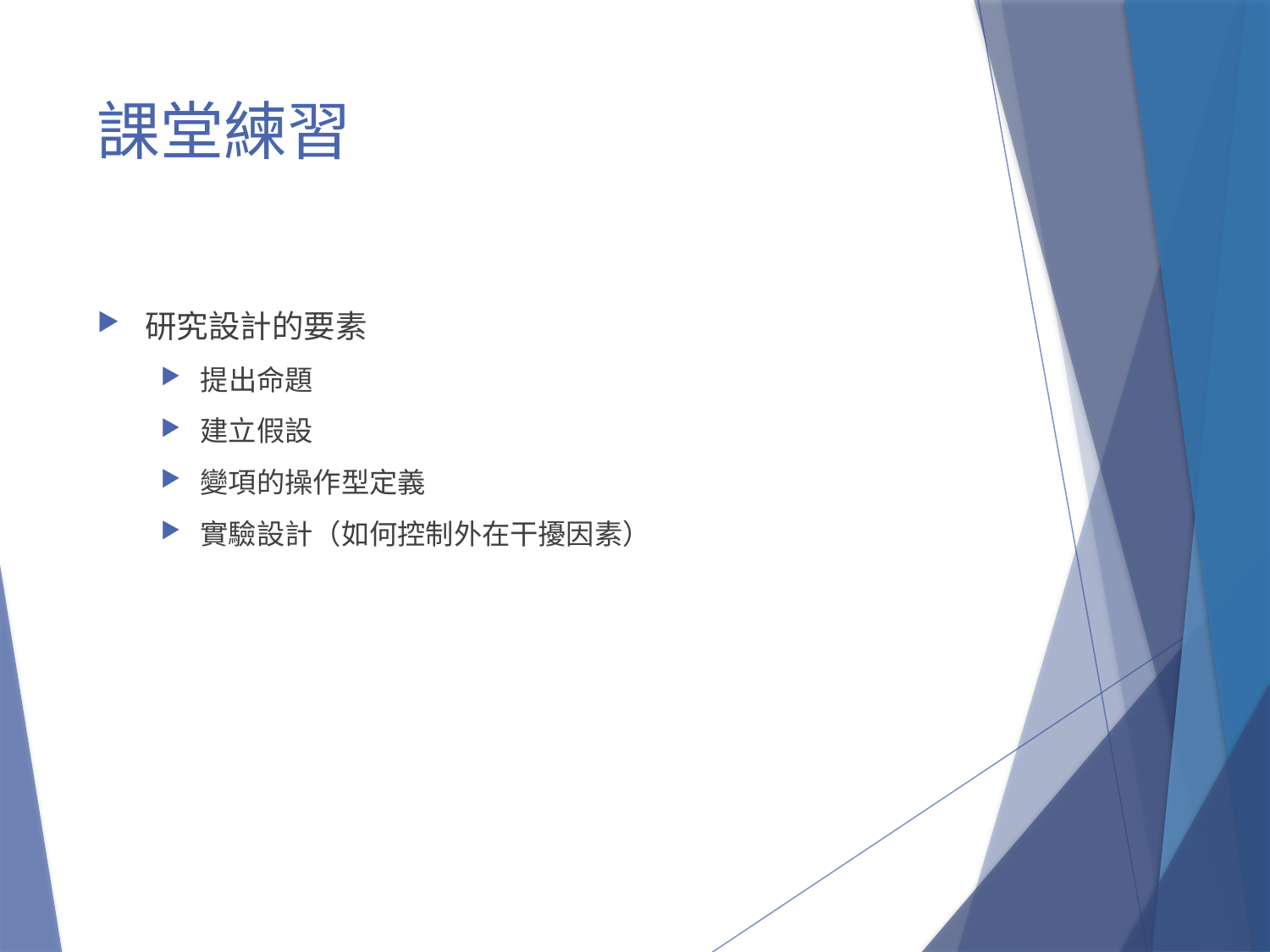

# 課堂練習
研究設計的要素
提出命題
建立假設
變項的操作型定義
實驗設計（如何控制外在干擾因素）